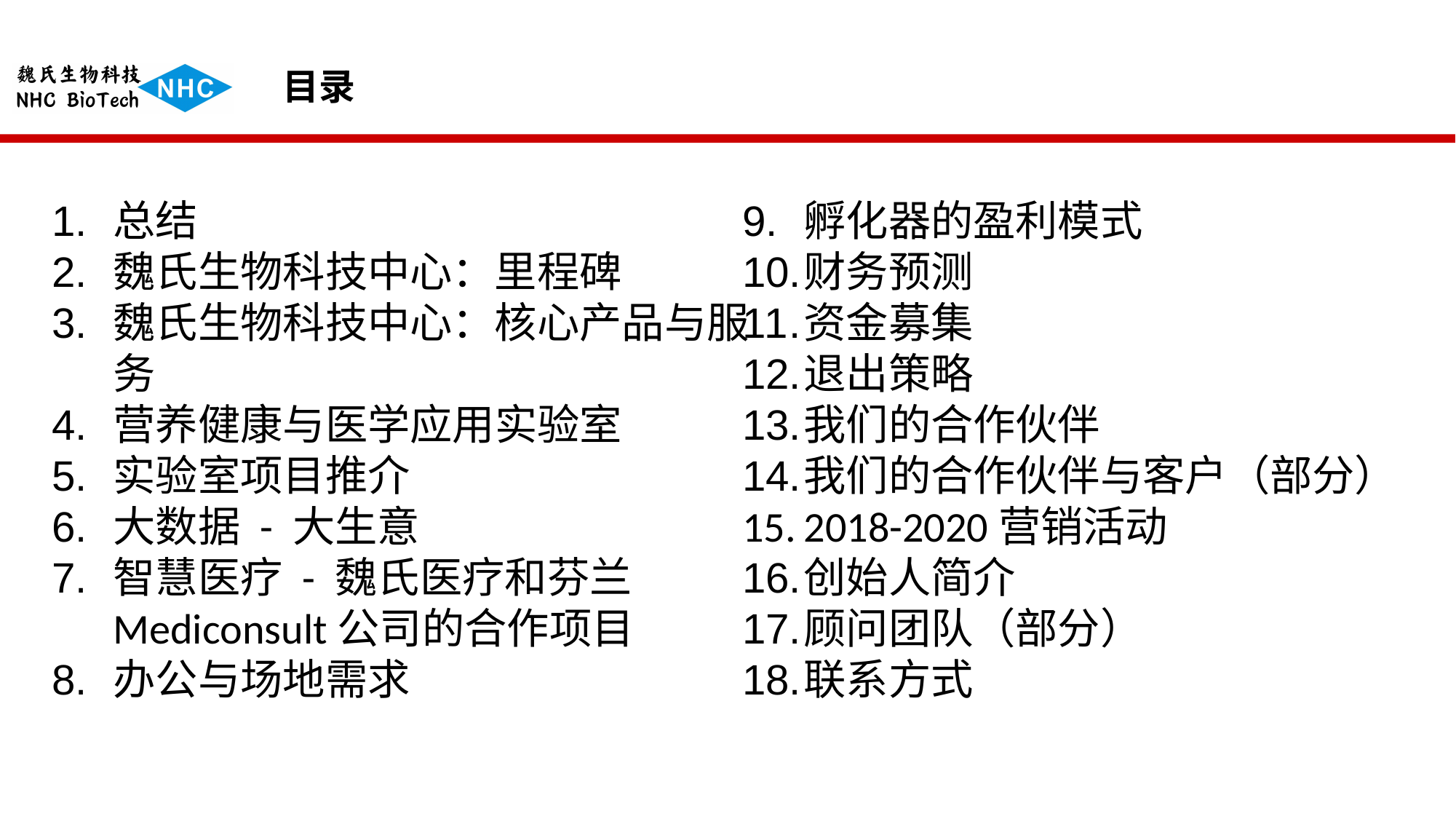

目录
总结
魏氏生物科技中心：里程碑
魏氏生物科技中心：核心产品与服务
营养健康与医学应用实验室
实验室项目推介
大数据 - 大生意
智慧医疗 - 魏氏医疗和芬兰Mediconsult公司的合作项目
办公与场地需求
孵化器的盈利模式
财务预测
资金募集
退出策略
我们的合作伙伴
我们的合作伙伴与客户（部分）
2018-2020营销活动
创始人简介
顾问团队（部分）
联系方式